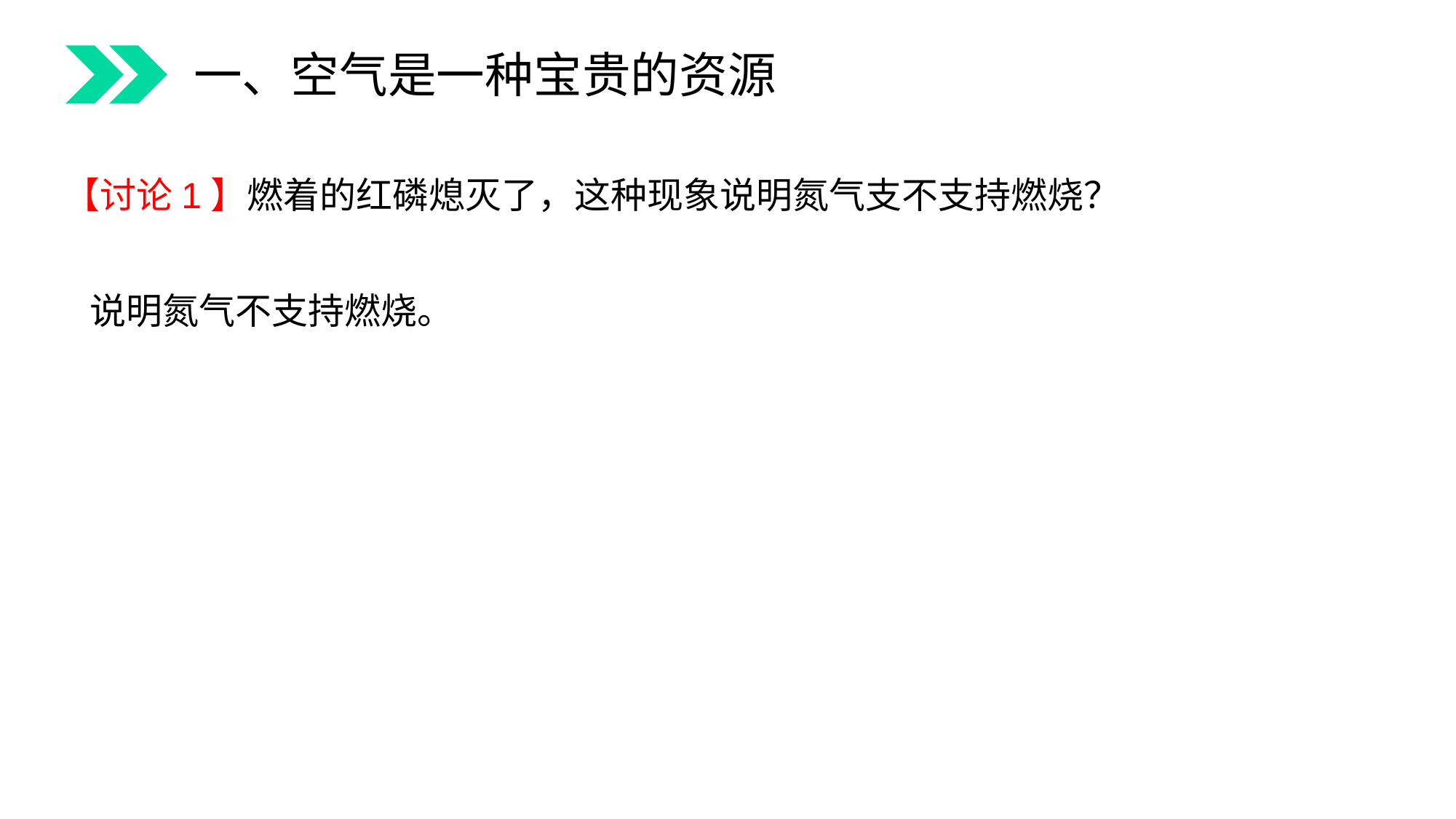

一、空气是一种宝贵的资源
【讨论1】燃着的红磷熄灭了，这种现象说明氮气支不支持燃烧？
说明氮气不支持燃烧。